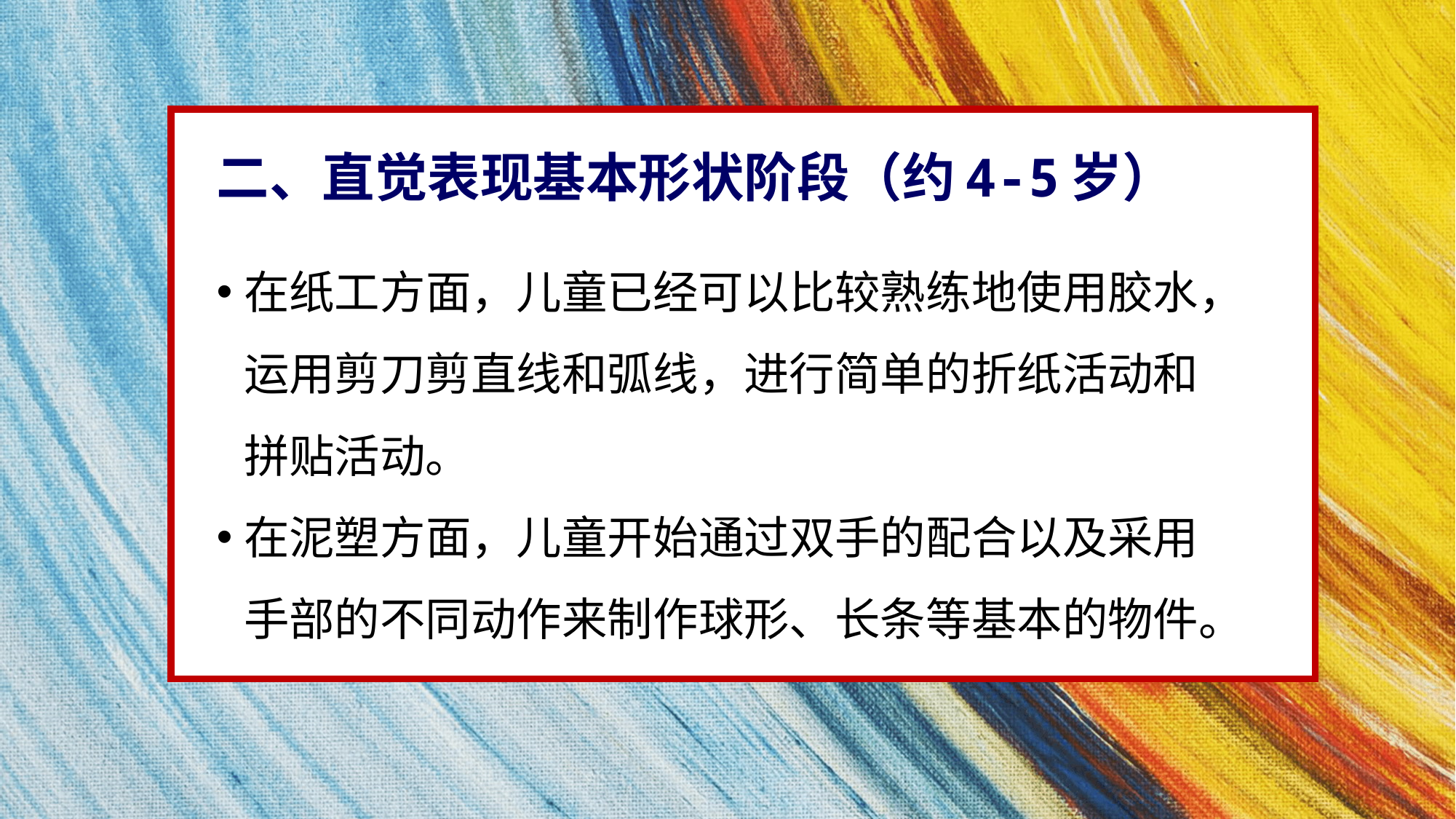

# 二、直觉表现基本形状阶段（约4-5岁）
在纸工方面，儿童已经可以比较熟练地使用胶水，运用剪刀剪直线和弧线，进行简单的折纸活动和拼贴活动。
在泥塑方面，儿童开始通过双手的配合以及采用手部的不同动作来制作球形、长条等基本的物件。